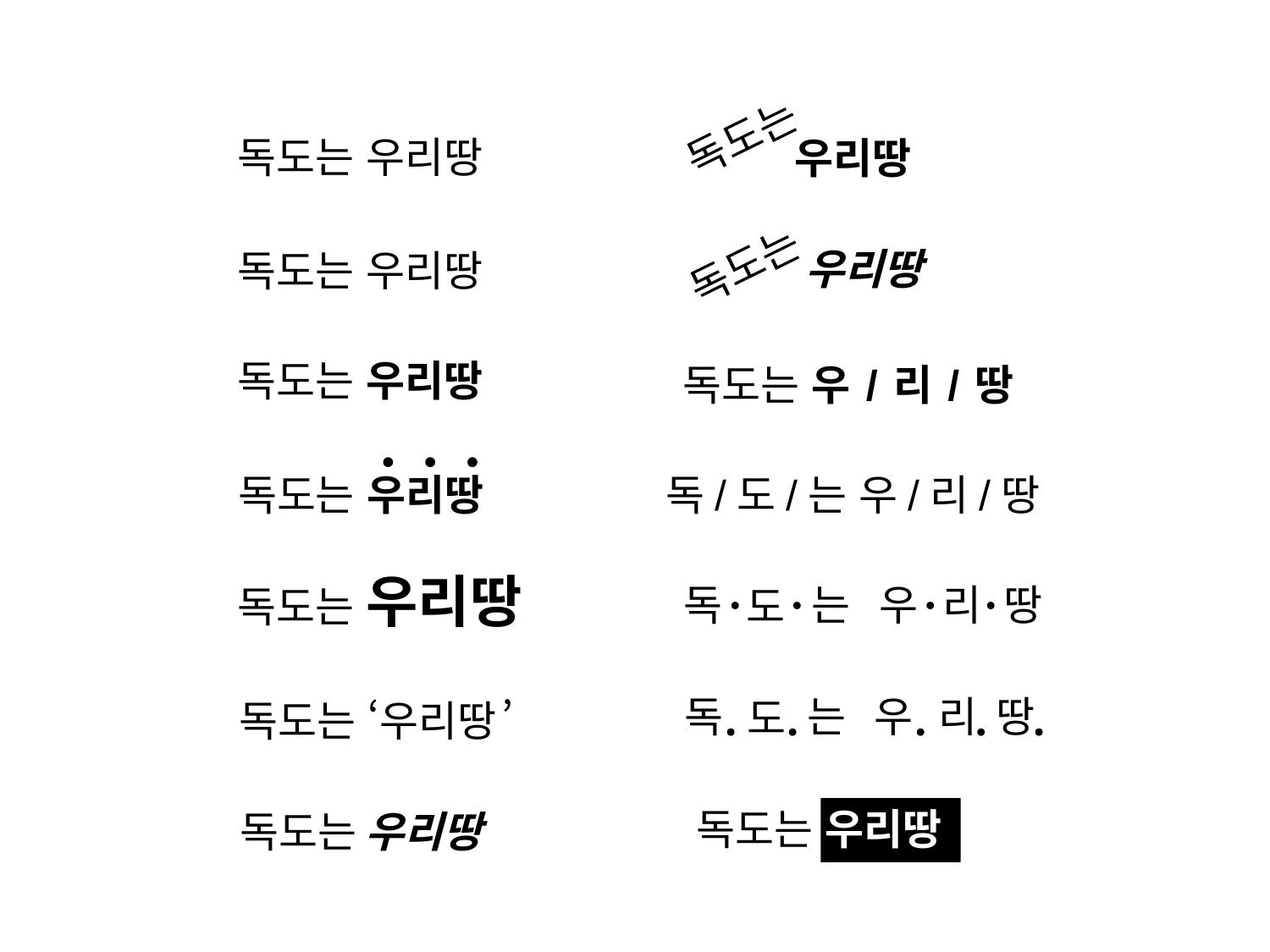

독도는
우리땅
독도는 우리땅
독도는
우리땅
독도는 우리땅
독도는 우리땅
독도는 우/리/땅

독도는 우리땅
독/도/는 우/리/땅
독도는 우리땅
독
는
우
리
땅
도

독
는
우
리
땅
도

독도는 ‘우리땅’
독도는 우리땅

독도는 우리땅